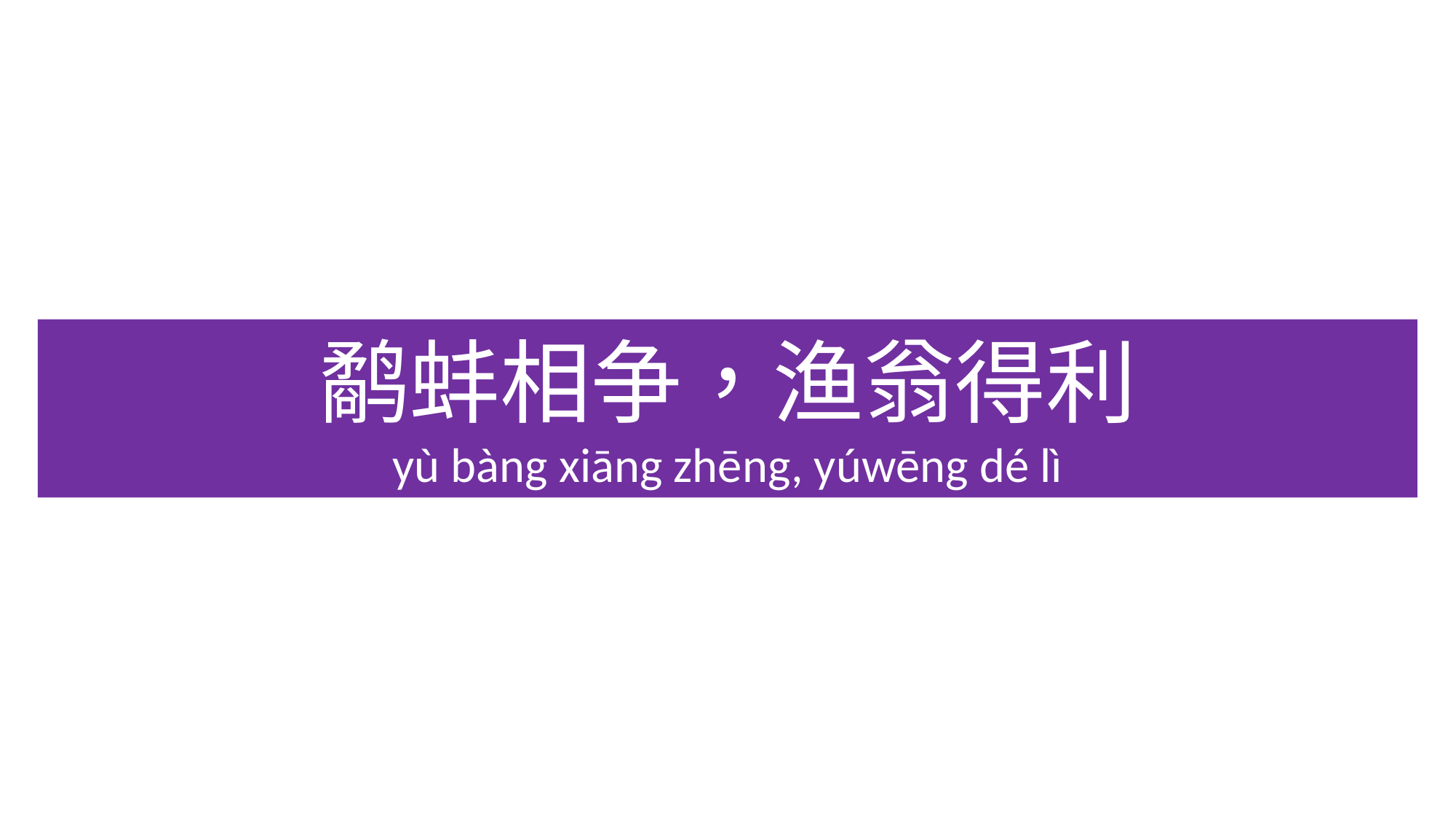

鹬蚌相争，渔翁得利
yù bàng xiāng zhēng, yúwēng dé lì